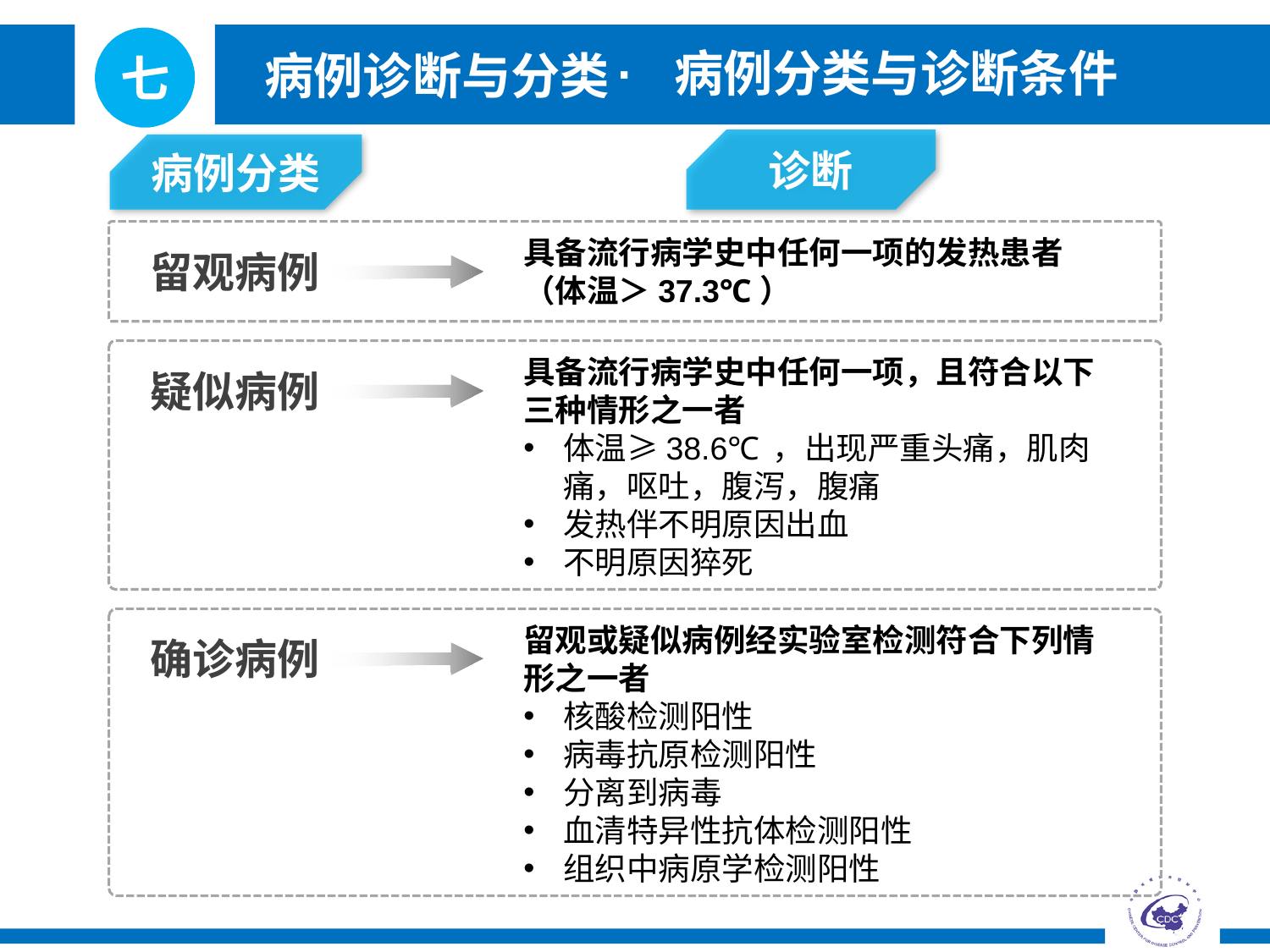

七
·  病例分类与诊断条件
病例诊断与分类
诊断
病例分类

留观病例
具备流行病学史中任何一项的发热患者
（体温＞37.3℃）

疑似病例
具备流行病学史中任何一项，且符合以下三种情形之一者
体温≥38.6℃，出现严重头痛，肌肉痛，呕吐，腹泻，腹痛
发热伴不明原因出血
不明原因猝死

确诊病例
留观或疑似病例经实验室检测符合下列情形之一者
核酸检测阳性
病毒抗原检测阳性
分离到病毒
血清特异性抗体检测阳性
组织中病原学检测阳性